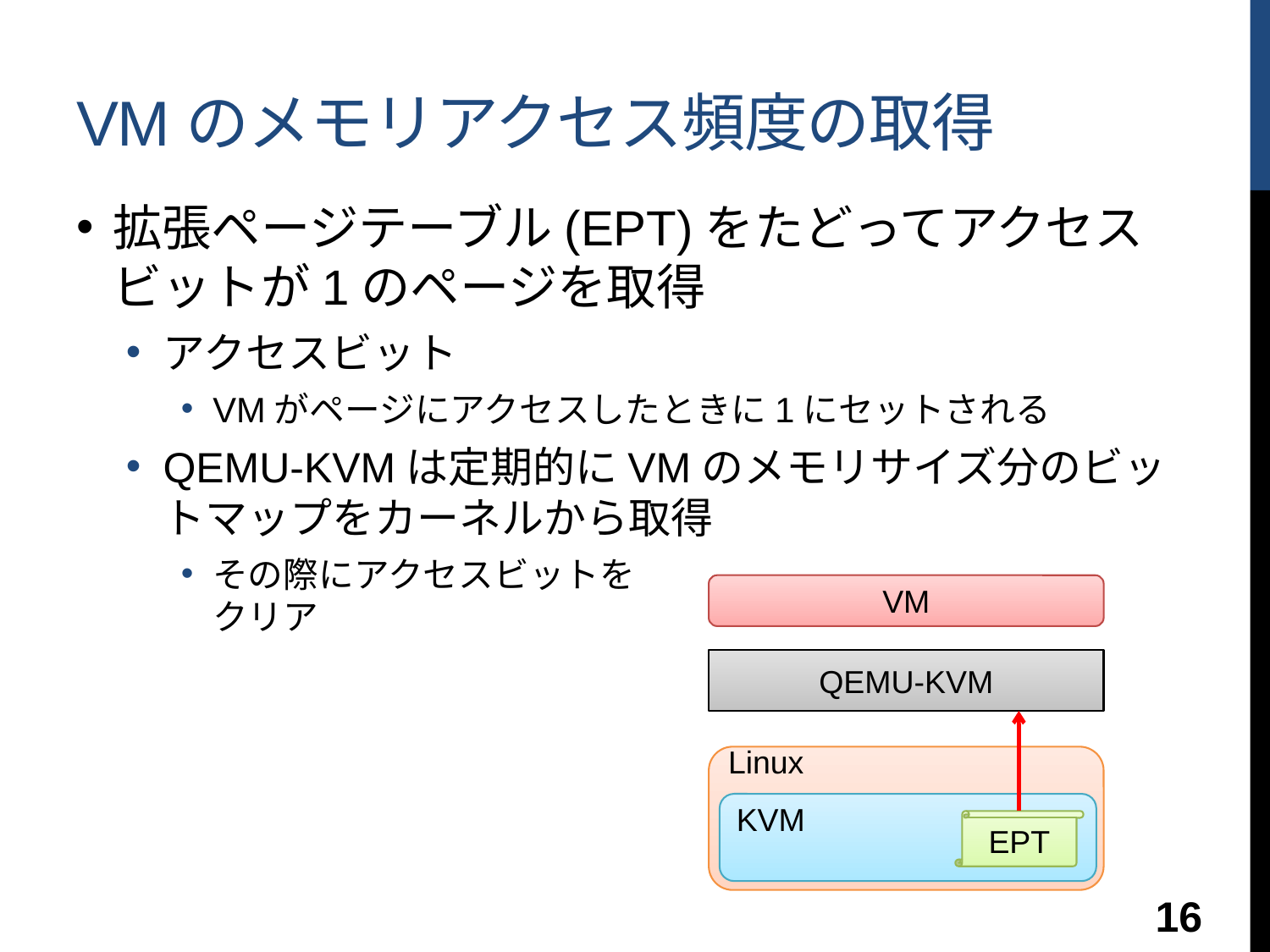

# VMのメモリアクセス頻度の取得
拡張ページテーブル(EPT)をたどってアクセスビットが1のページを取得
アクセスビット
VMがページにアクセスしたときに1にセットされる
QEMU-KVMは定期的にVMのメモリサイズ分のビットマップをカーネルから取得
その際にアクセスビットを
クリア
VM
QEMU-KVM
Linux

KVM

EPT
16